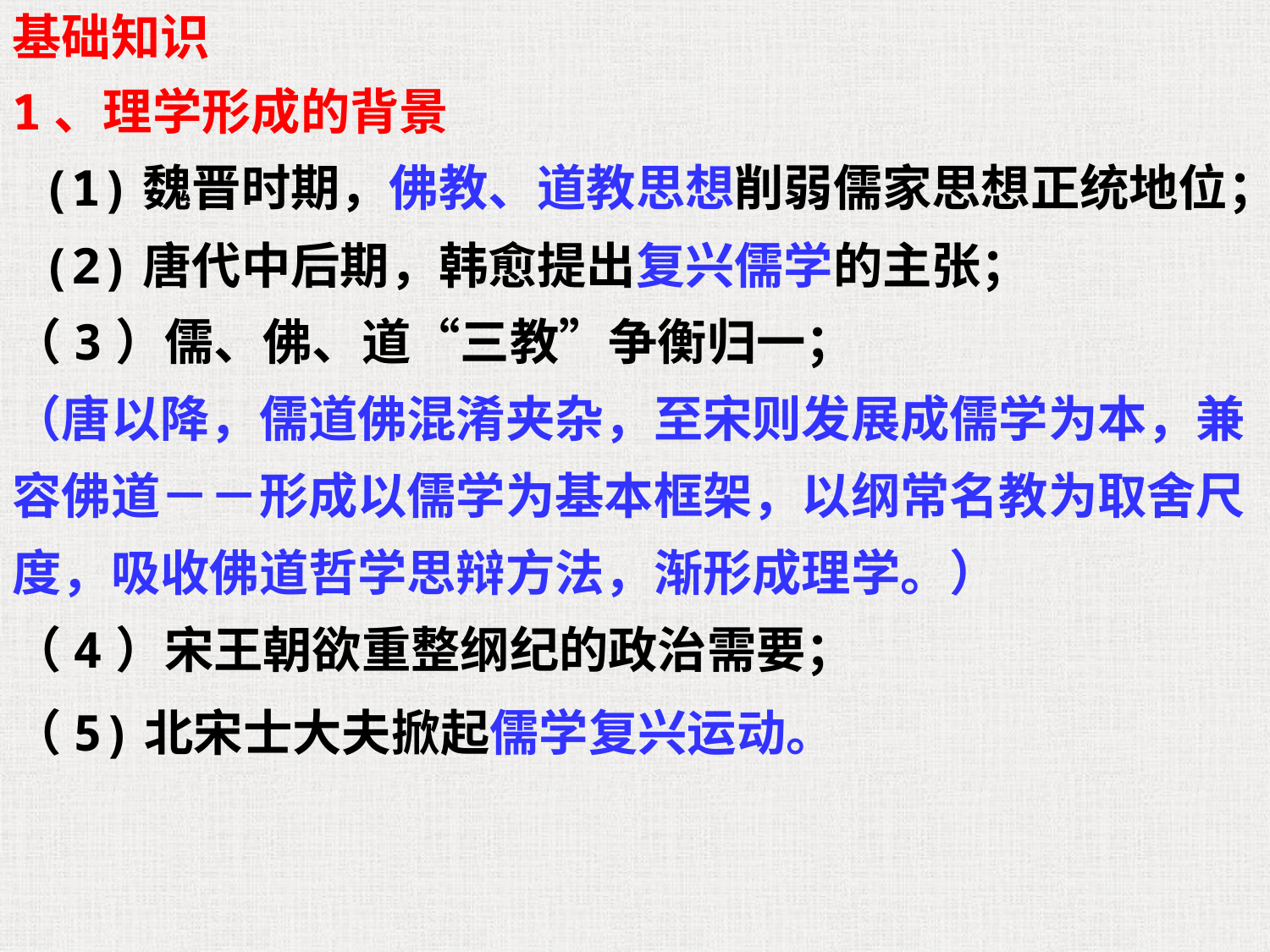

基础知识
1、理学形成的背景
 (1)魏晋时期，佛教、道教思想削弱儒家思想正统地位；
 (2)唐代中后期，韩愈提出复兴儒学的主张；
（3）儒、佛、道“三教”争衡归一；
（唐以降，儒道佛混淆夹杂，至宋则发展成儒学为本，兼容佛道－－形成以儒学为基本框架，以纲常名教为取舍尺度，吸收佛道哲学思辩方法，渐形成理学。）
（4）宋王朝欲重整纲纪的政治需要；
（5)北宋士大夫掀起儒学复兴运动。